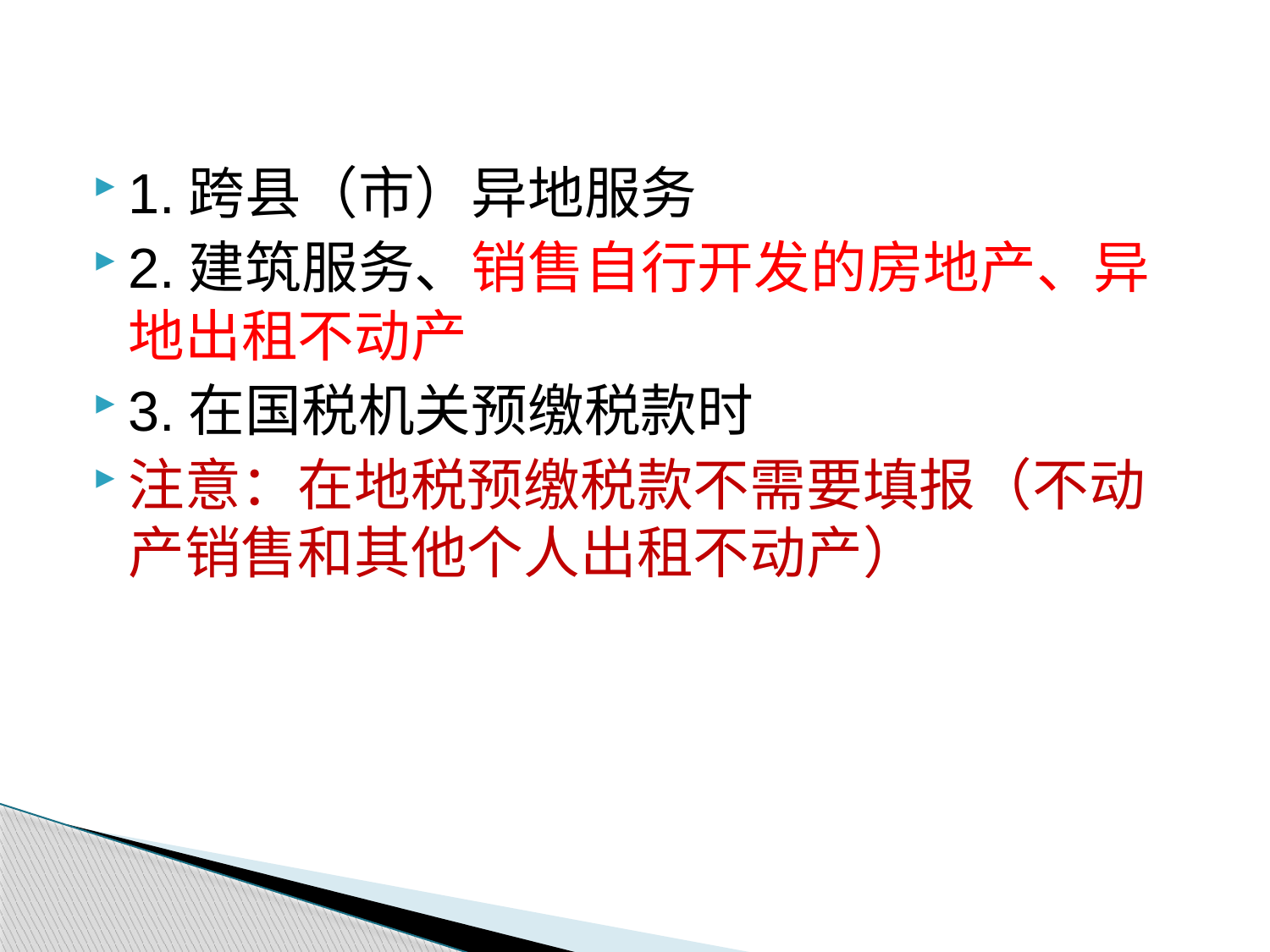

1.跨县（市）异地服务
2.建筑服务、销售自行开发的房地产、异地出租不动产
3.在国税机关预缴税款时
注意：在地税预缴税款不需要填报（不动产销售和其他个人出租不动产）